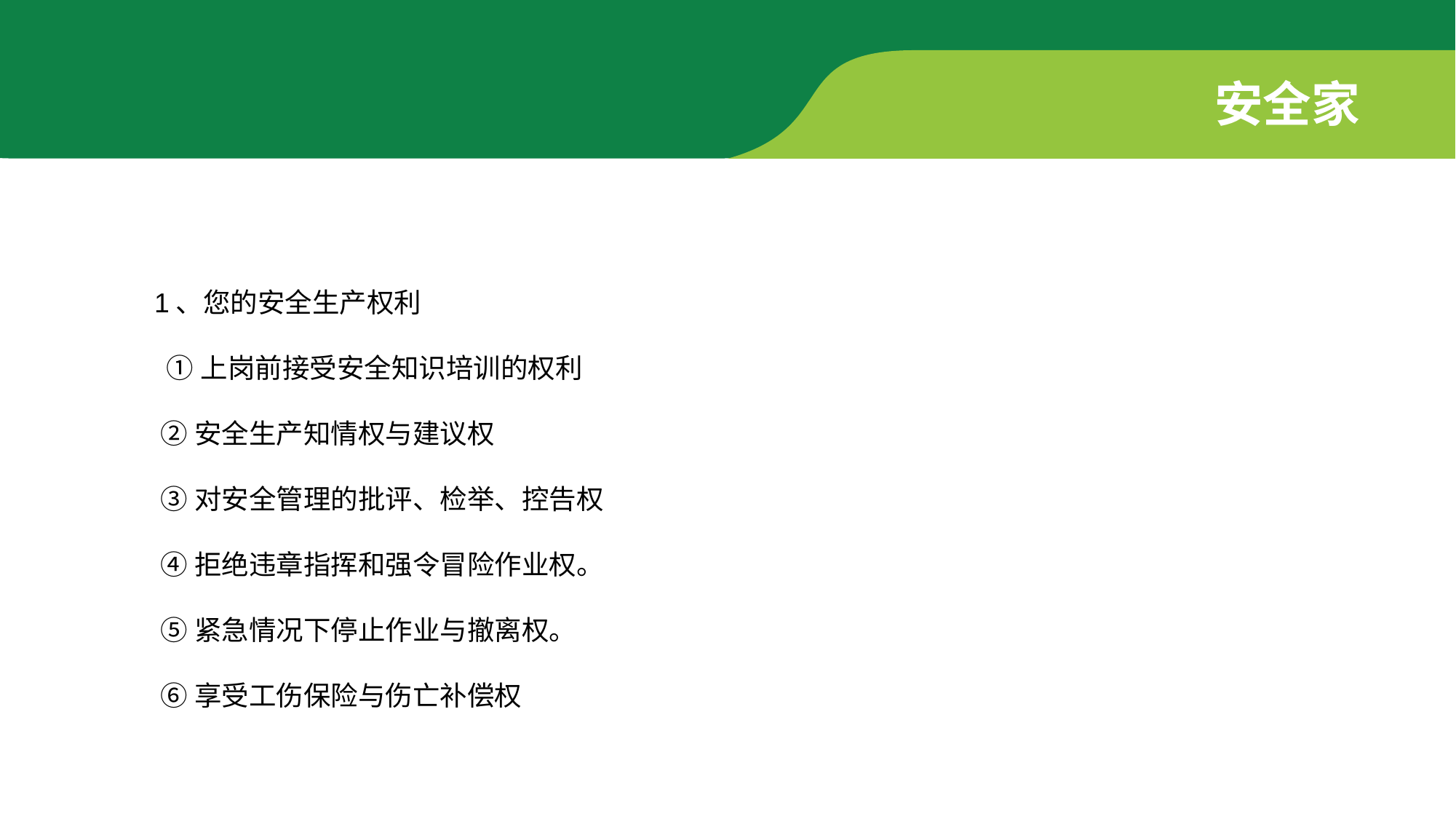

安全家
1、您的安全生产权利
  ①上岗前接受安全知识培训的权利
 ②安全生产知情权与建议权
 ③对安全管理的批评、检举、控告权
 ④拒绝违章指挥和强令冒险作业权。
 ⑤紧急情况下停止作业与撤离权。
 ⑥享受工伤保险与伤亡补偿权